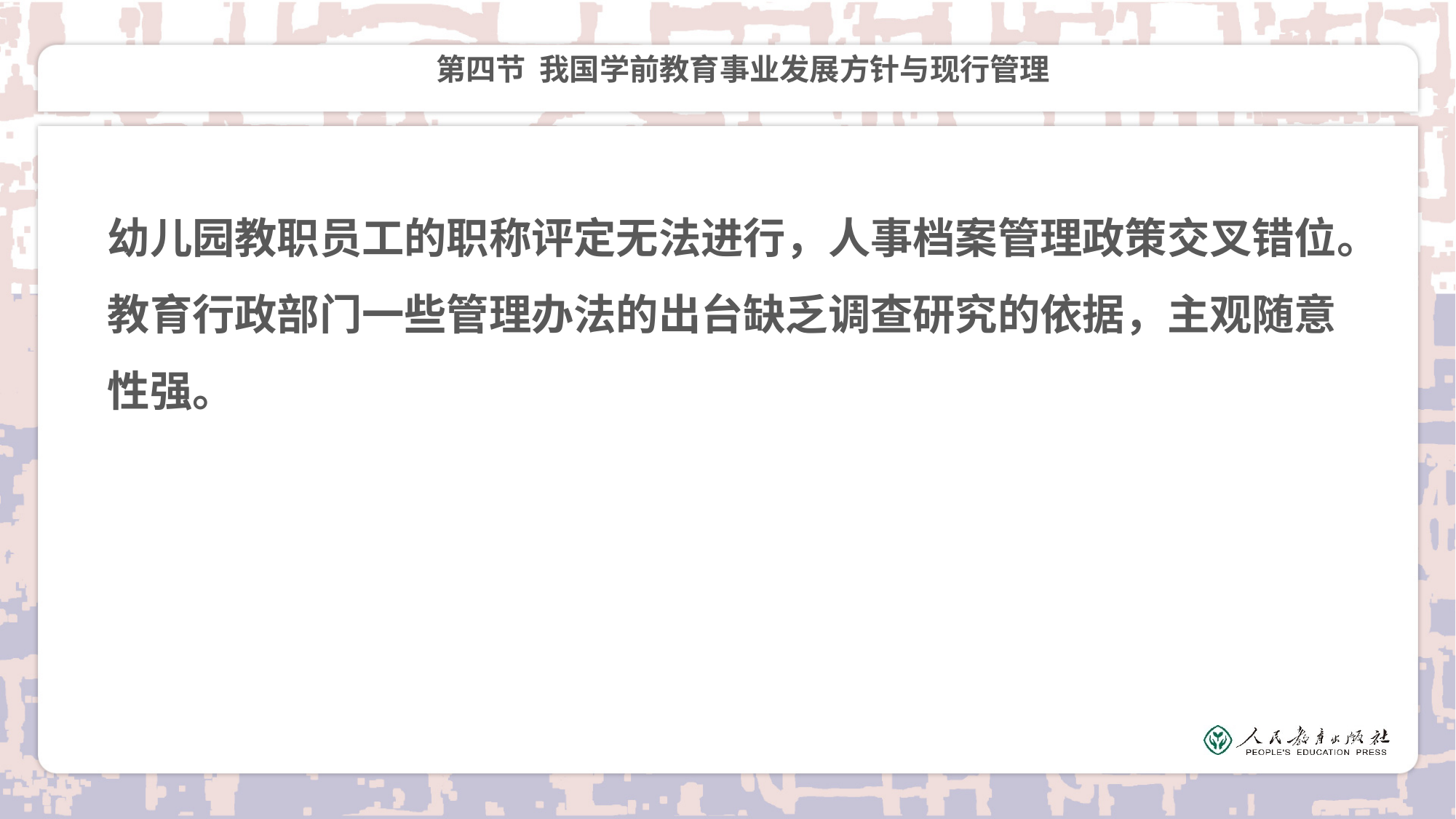

# 第四节  我国学前教育事业发展方针与现行管理
幼儿园教职员工的职称评定无法进行，人事档案管理政策交叉错位。教育行政部门一些管理办法的出台缺乏调查研究的依据，主观随意性强。